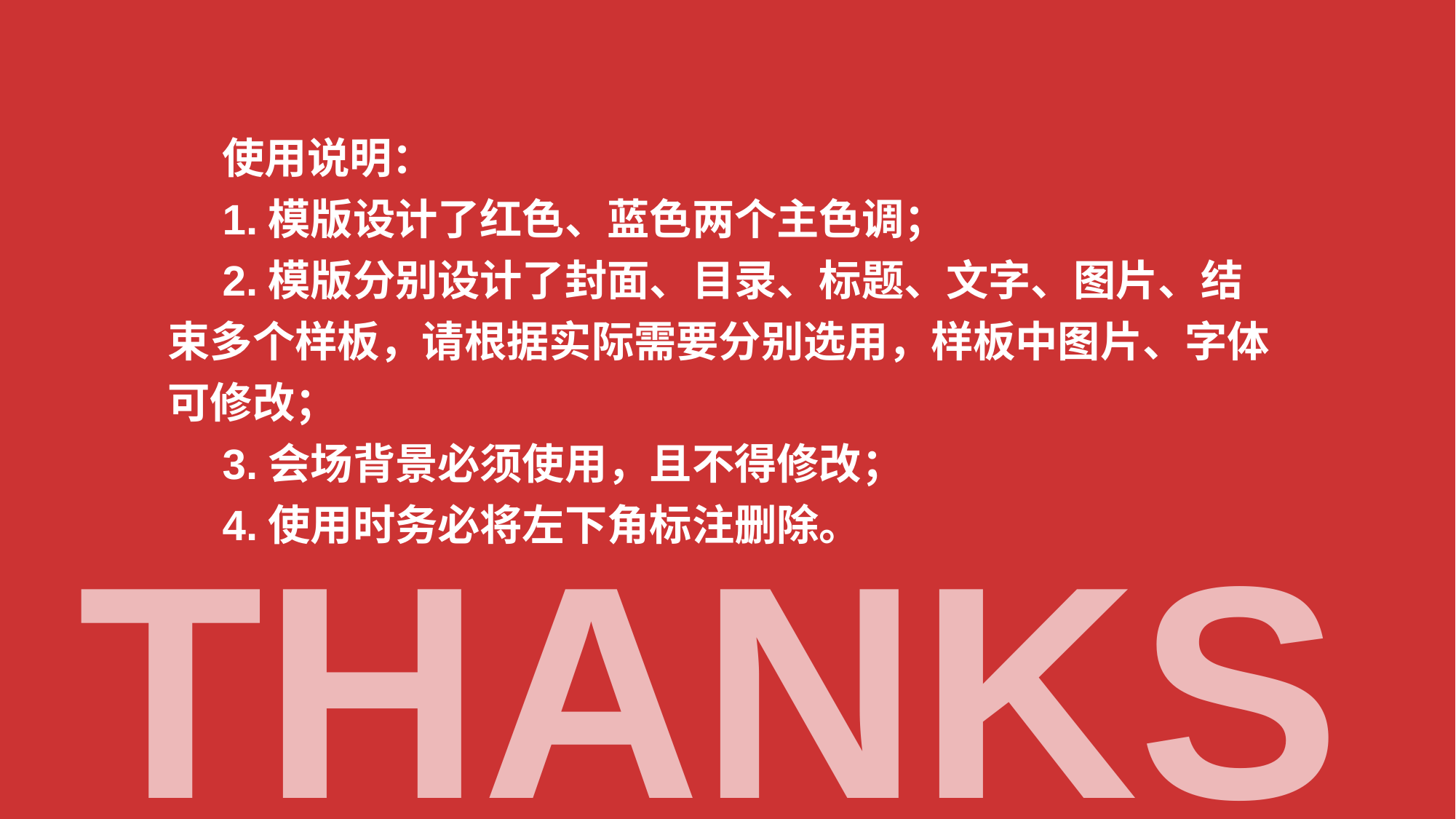

使用说明：
1.模版设计了红色、蓝色两个主色调；
2.模版分别设计了封面、目录、标题、文字、图片、结束多个样板，请根据实际需要分别选用，样板中图片、字体可修改；
3.会场背景必须使用，且不得修改；
4.使用时务必将左下角标注删除。
THANKS